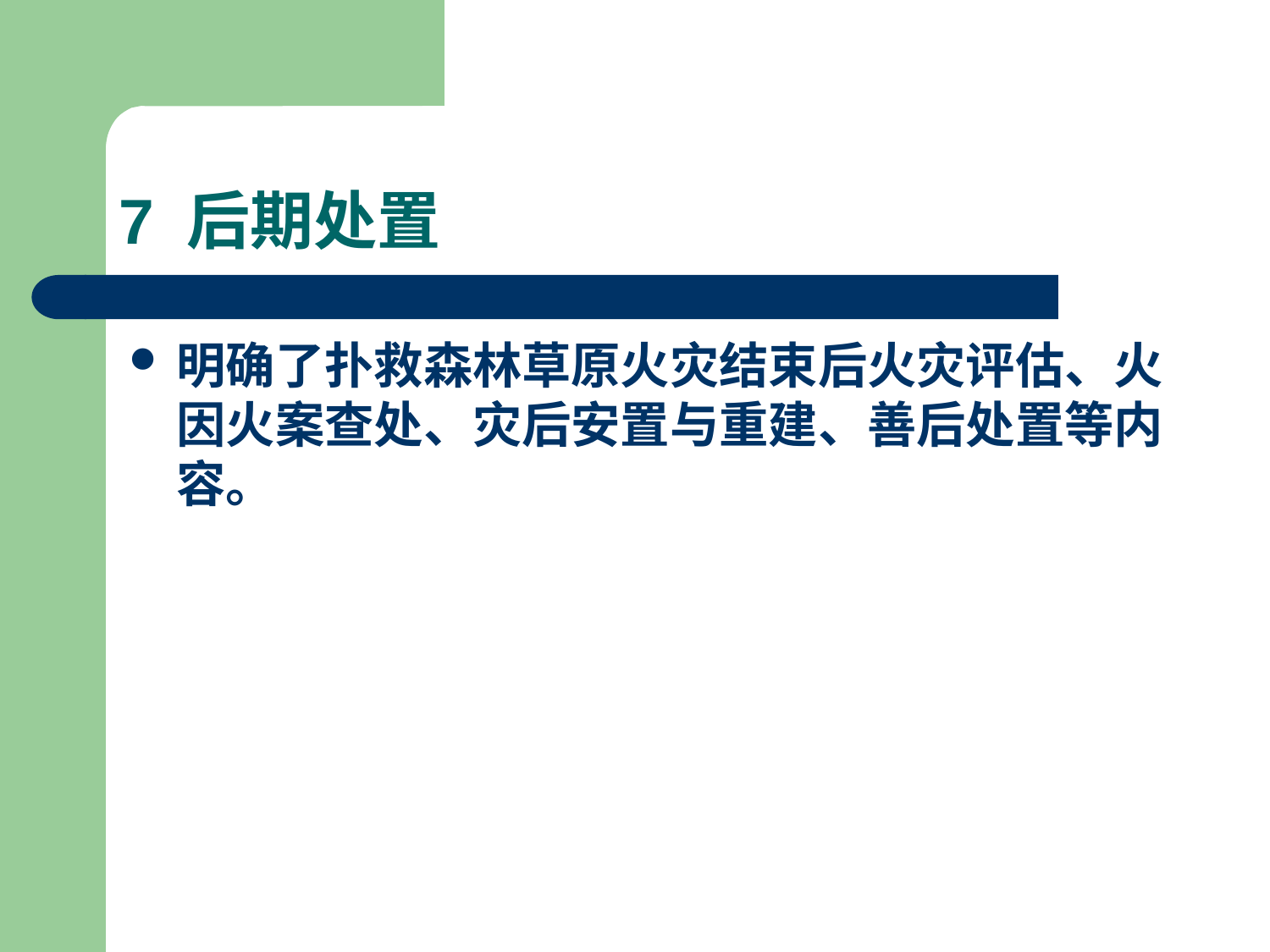

# 7 后期处置
明确了扑救森林草原火灾结束后火灾评估、火因火案查处、灾后安置与重建、善后处置等内容。